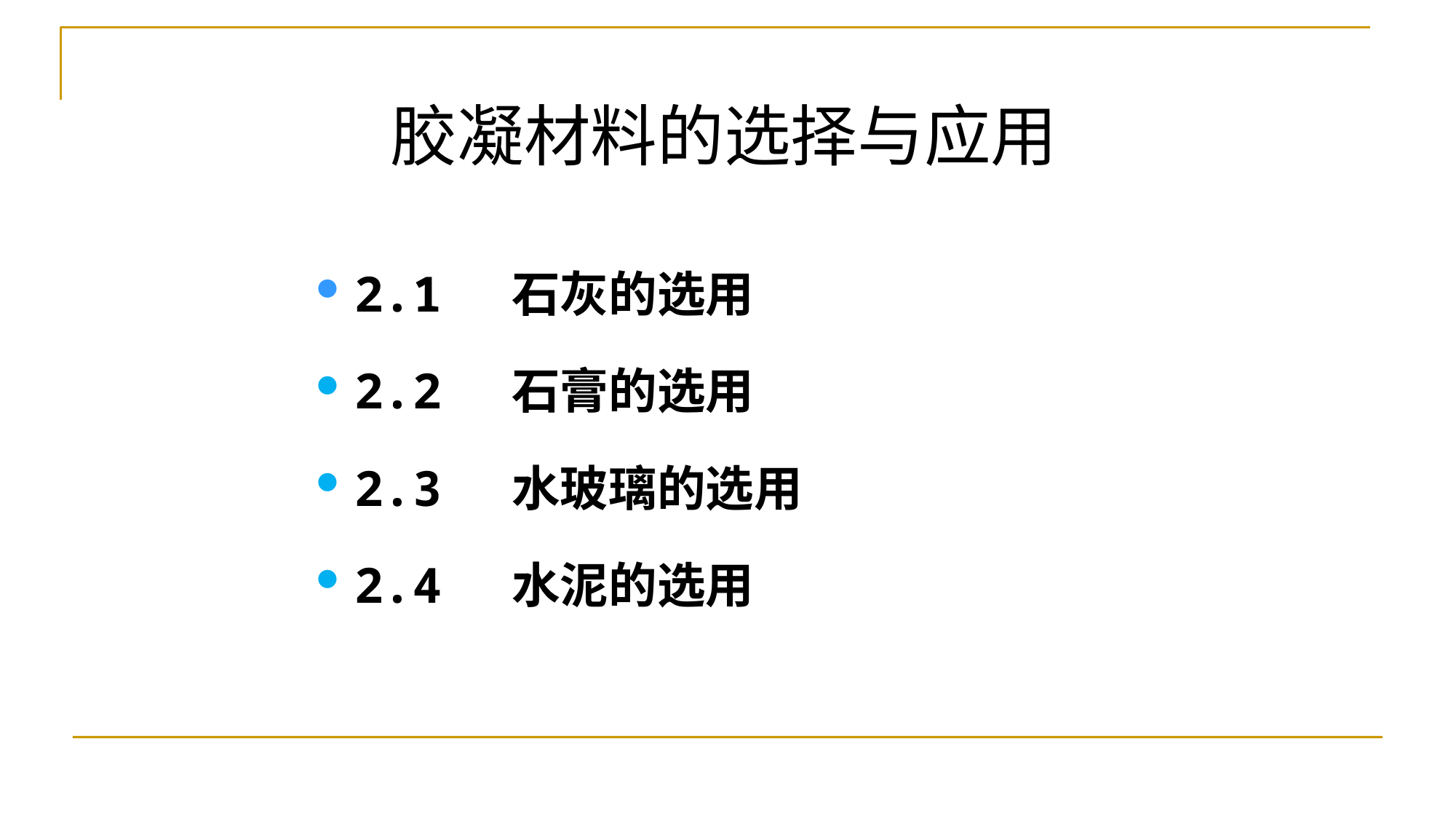

# 胶凝材料的选择与应用
2.1  石灰的选用
2.2  石膏的选用
2.3  水玻璃的选用
2.4  水泥的选用